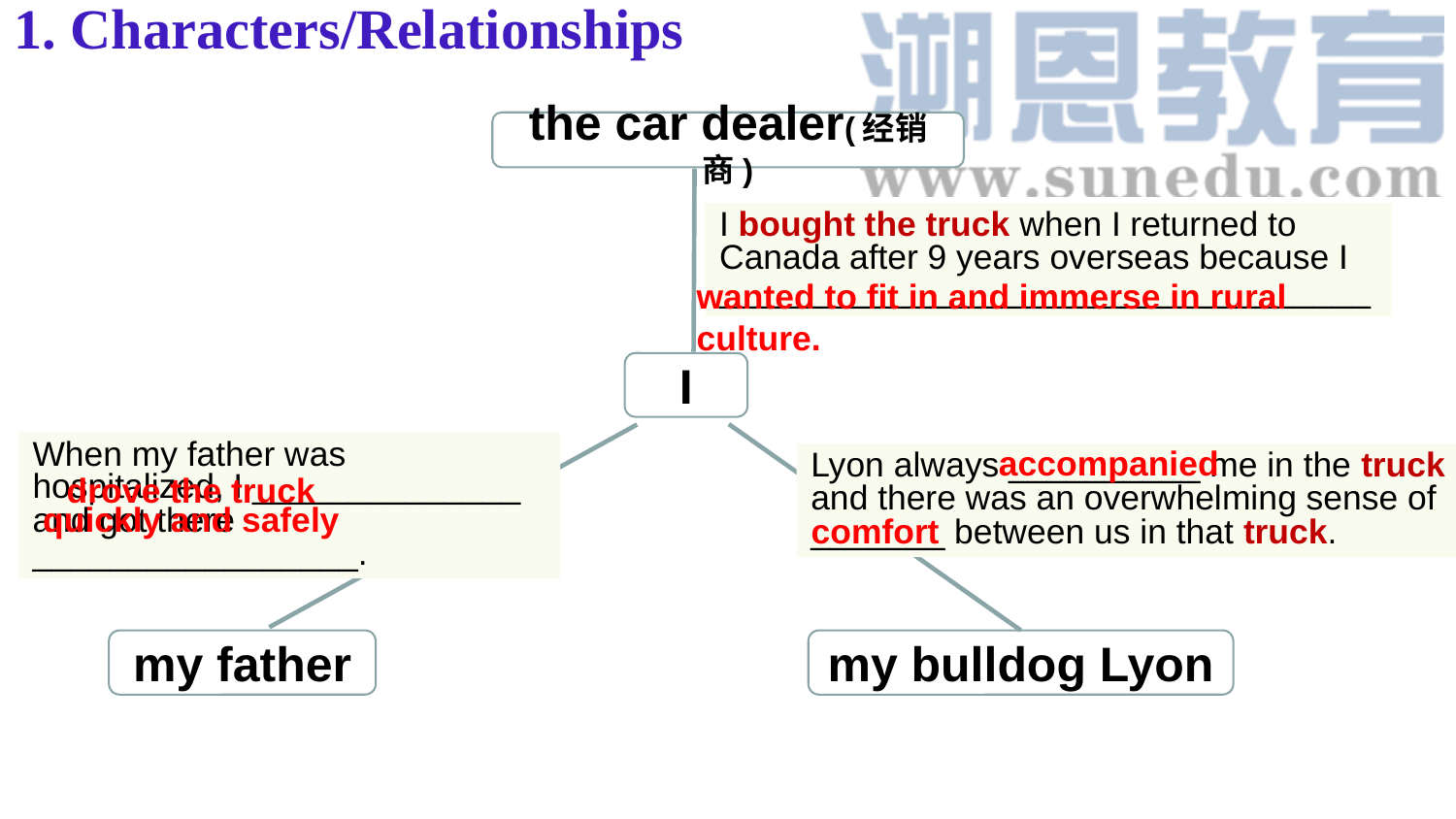

1. Characters/Relationships
the car dealer(经销商)
I bought the truck when I returned to Canada after 9 years overseas because I __________________________________
wanted to fit in and immerse in rural culture.
I
When my father was hospitalized, I ______________ and got there _________________.
accompanied
Lyon always __________ me in the truck and there was an overwhelming sense of _______ between us in that truck.
drove the truck
quickly and safely
comfort
my father
my bulldog Lyon